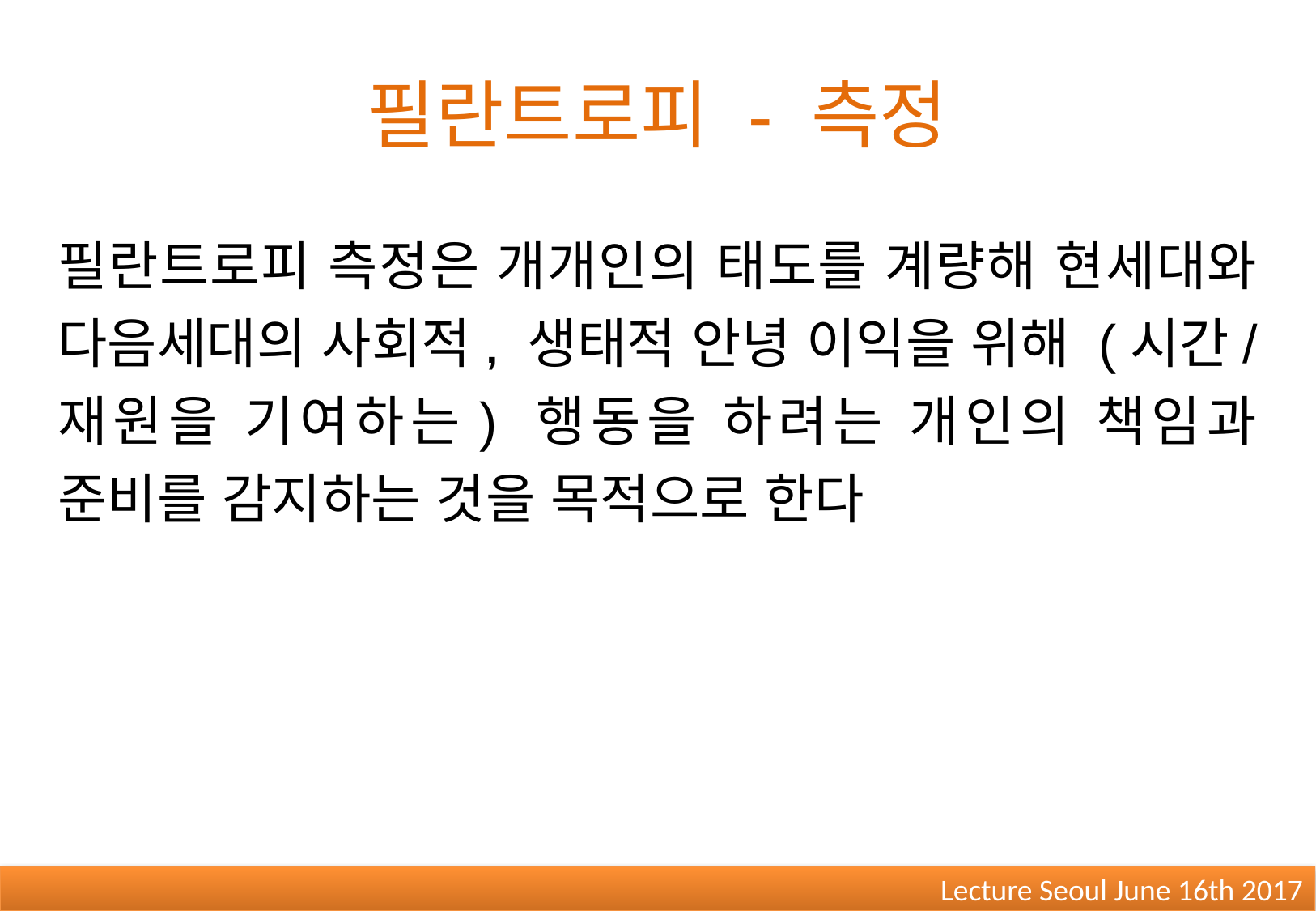

# 필란트로피 - 측정
필란트로피 측정은 개개인의 태도를 계량해 현세대와 다음세대의 사회적, 생태적 안녕 이익을 위해 (시간/ 재원을 기여하는) 행동을 하려는 개인의 책임과 준비를 감지하는 것을 목적으로 한다